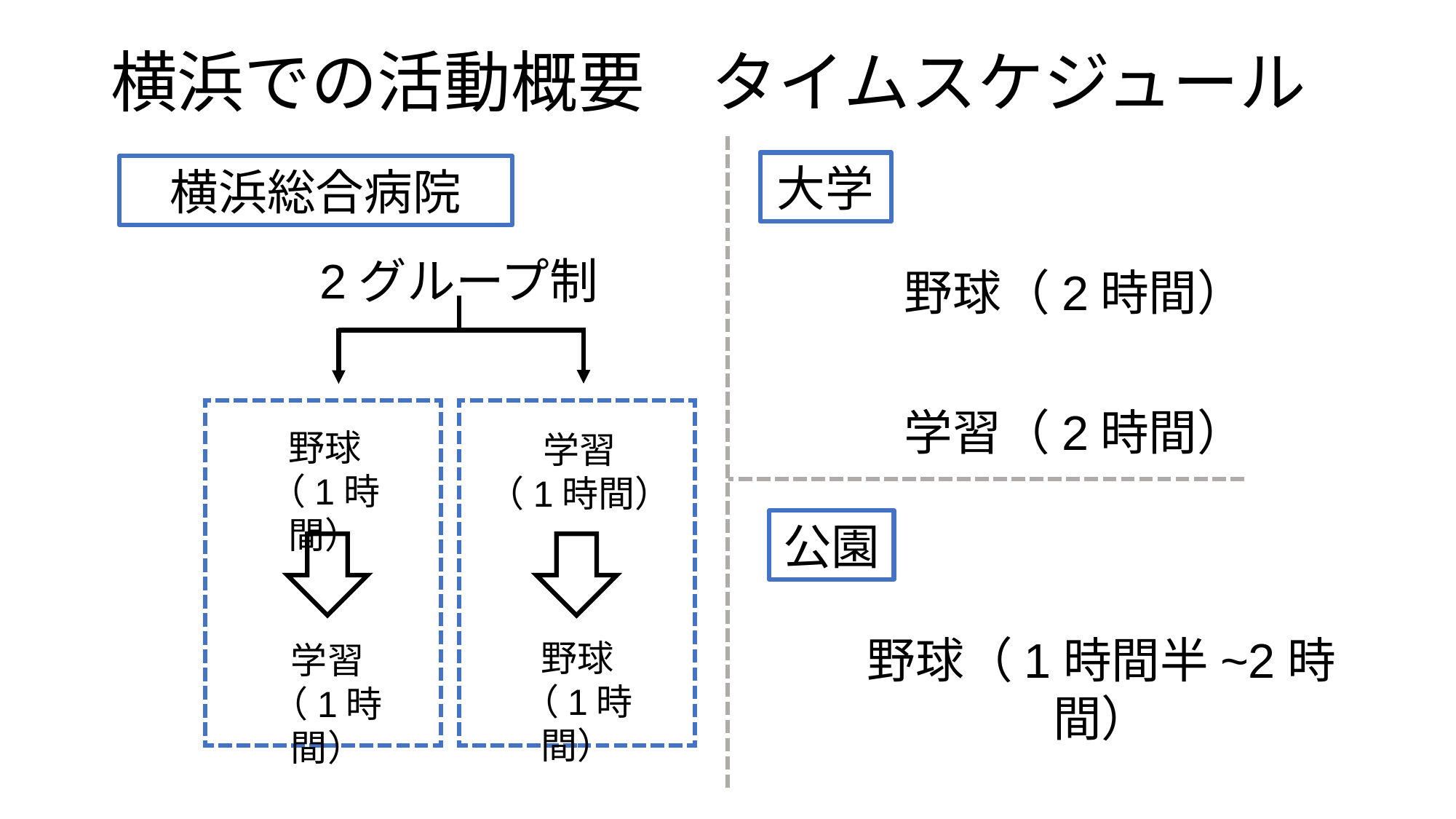

横浜での活動概要　タイムスケジュール
大学
横浜総合病院
2グループ制
野球（2時間）

学習（2時間）

野球
（1時間）

学習
（1時間）

学習
（1時間）

野球
（1時間）
公園
野球（1時間半~2時間）